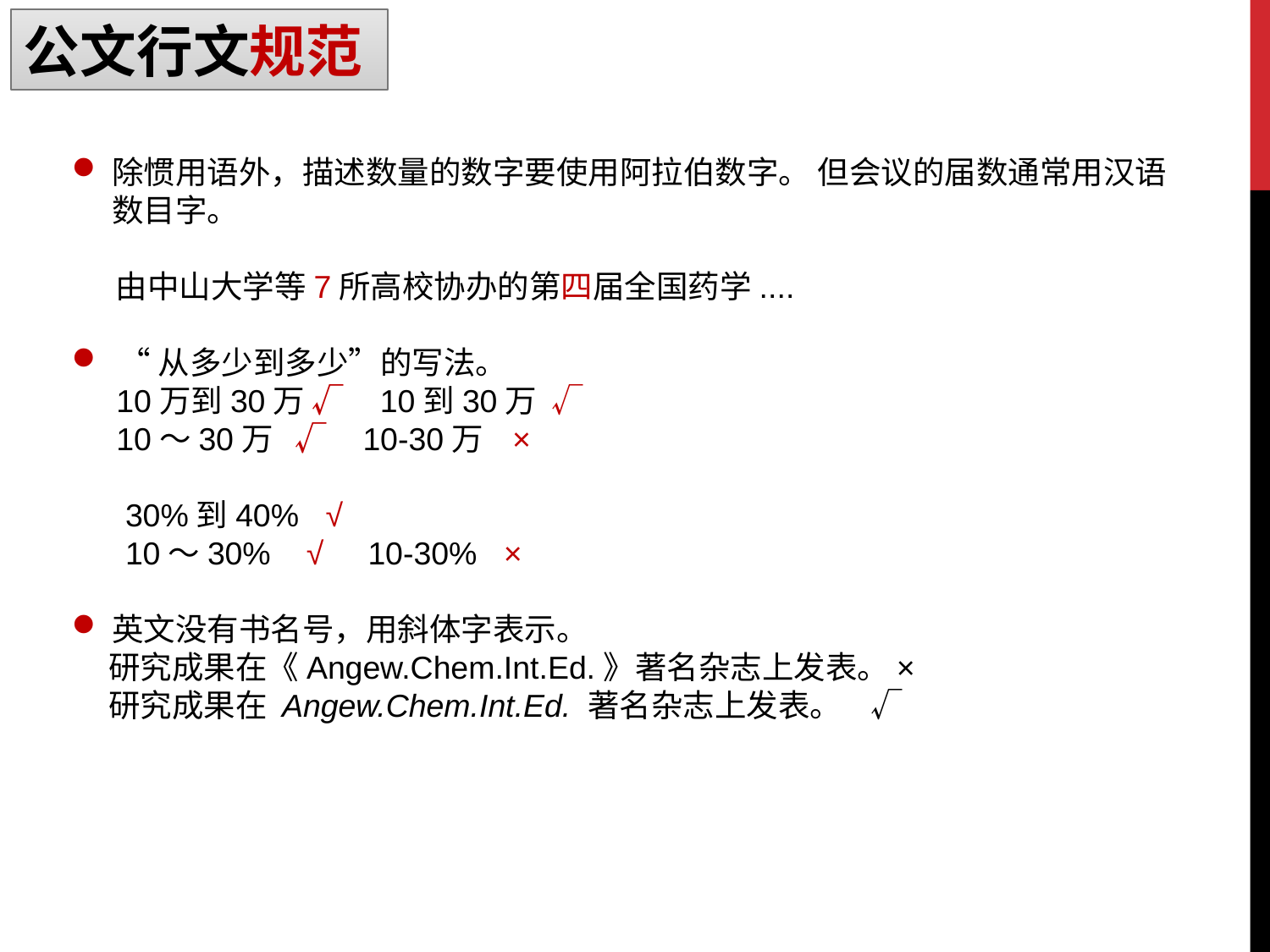

公文行文规范
除惯用语外，描述数量的数字要使用阿拉伯数字。 但会议的届数通常用汉语数目字。

     由中山大学等7所高校协办的第四届全国药学....

 “从多少到多少”的写法。
     10万到30万 √    10到30万  √
     10～30万   √    10-30万   ×

      30%到40%   √
      10～30%    √     10-30%   ×

英文没有书名号，用斜体字表示。
    研究成果在《Angew.Chem.Int.Ed.》著名杂志上发表。×
    研究成果在 Angew.Chem.Int.Ed. 著名杂志上发表。    √